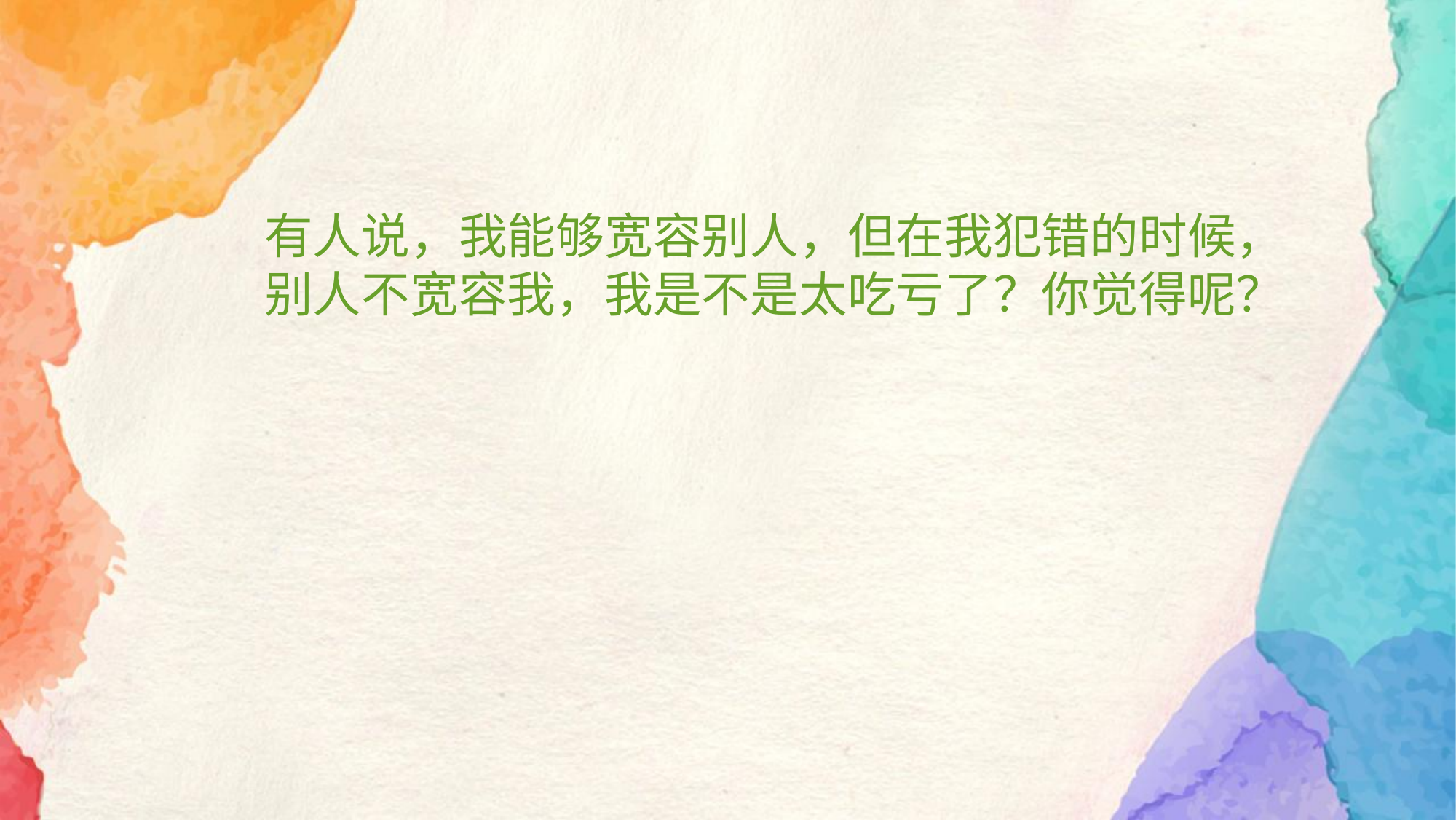

有人说，我能够宽容别人，但在我犯错的时候，别人不宽容我，我是不是太吃亏了？你觉得呢？